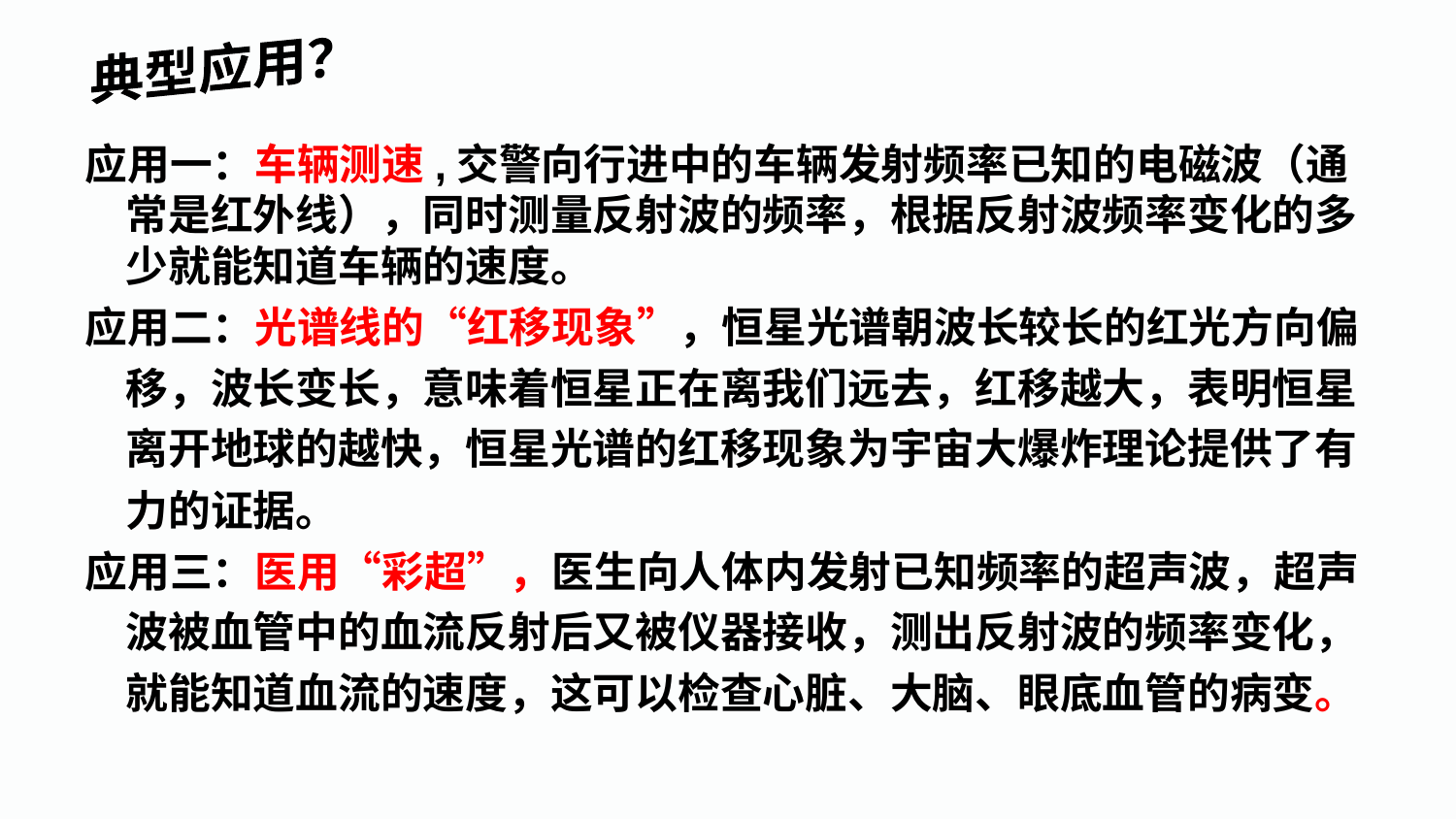

典型应用？
应用一：车辆测速,交警向行进中的车辆发射频率已知的电磁波（通常是红外线），同时测量反射波的频率，根据反射波频率变化的多少就能知道车辆的速度。
应用二：光谱线的“红移现象”，恒星光谱朝波长较长的红光方向偏移，波长变长，意味着恒星正在离我们远去，红移越大，表明恒星离开地球的越快，恒星光谱的红移现象为宇宙大爆炸理论提供了有力的证据。
应用三：医用“彩超”，医生向人体内发射已知频率的超声波，超声波被血管中的血流反射后又被仪器接收，测出反射波的频率变化，就能知道血流的速度，这可以检查心脏、大脑、眼底血管的病变。